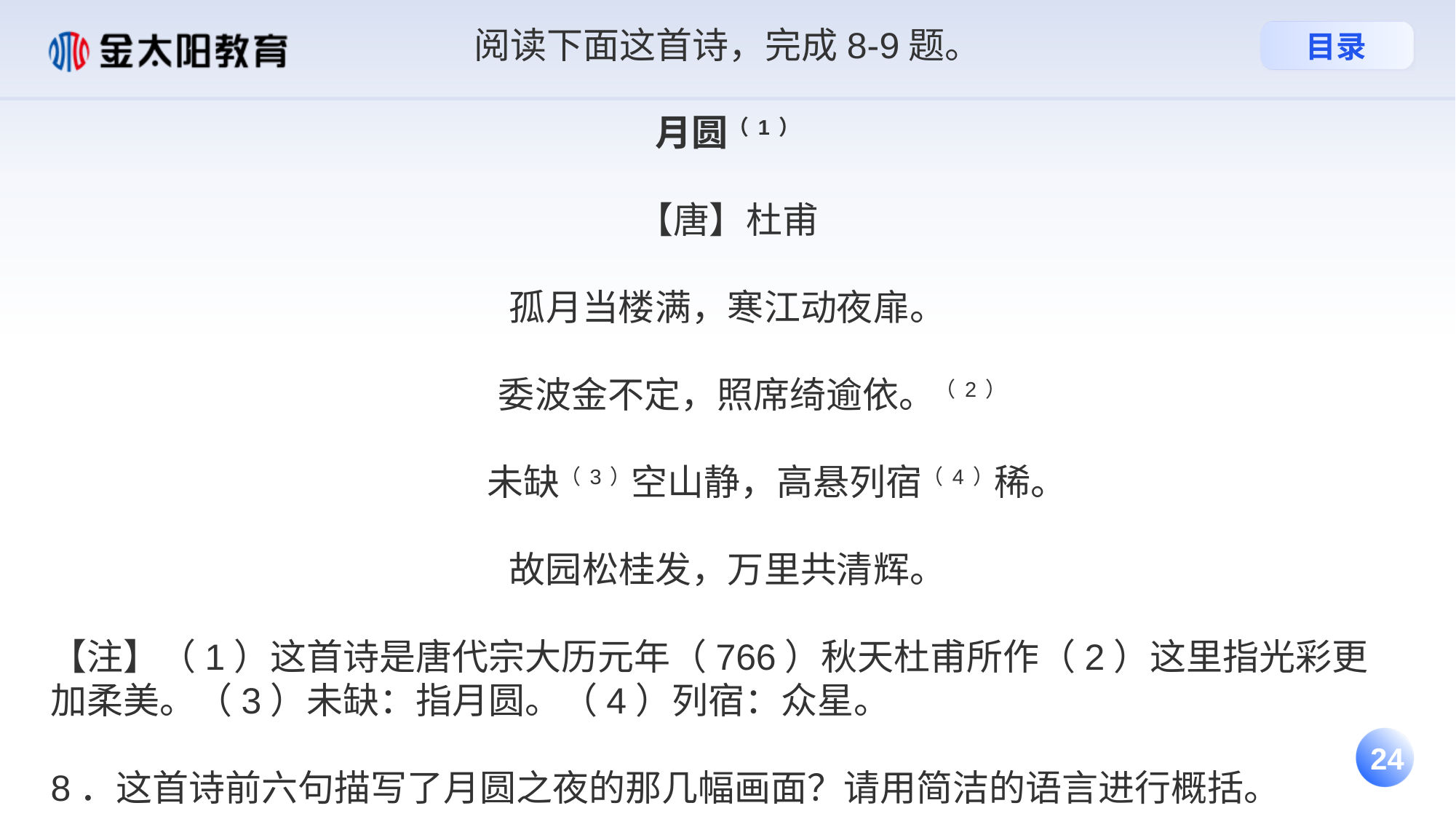

阅读下面这首诗，完成8-9题。
月圆（1）

【唐】杜甫

孤月当楼满，寒江动夜扉。

     委波金不定，照席绮逾依。（2）
           未缺（3）空山静，高悬列宿（4）稀。

故园松桂发，万里共清辉。
【注】（1）这首诗是唐代宗大历元年（766）秋天杜甫所作（2）这里指光彩更加柔美。（3）未缺：指月圆。（4）列宿：众星。
8．这首诗前六句描写了月圆之夜的那几幅画面？请用简洁的语言进行概括。
答：